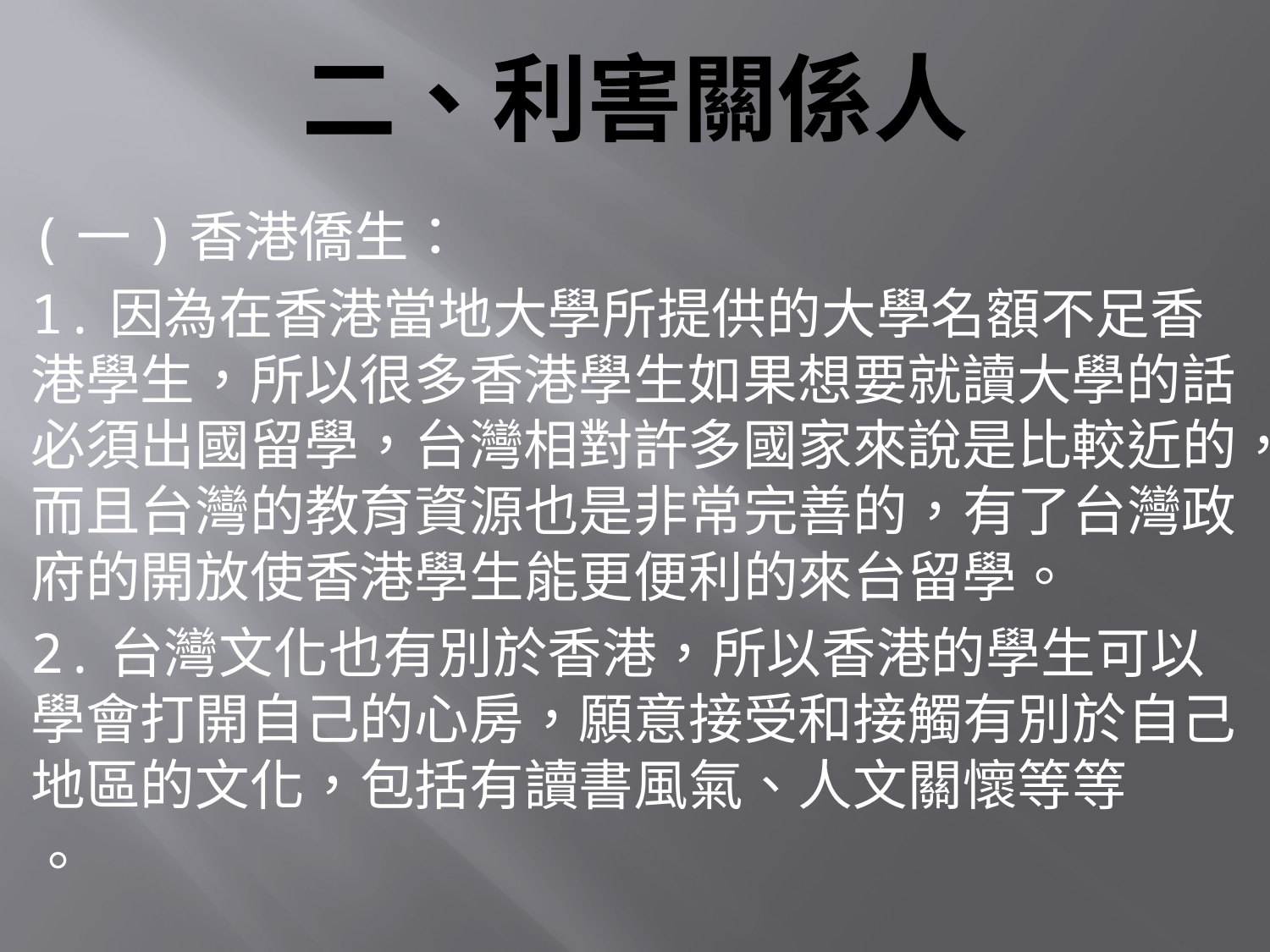

# 二、利害關係人
(一)香港僑生：
1.因為在香港當地大學所提供的大學名額不足香港學生，所以很多香港學生如果想要就讀大學的話必須出國留學，台灣相對許多國家來說是比較近的，而且台灣的教育資源也是非常完善的，有了台灣政府的開放使香港學生能更便利的來台留學。
2.台灣文化也有別於香港，所以香港的學生可以學會打開自己的心房，願意接受和接觸有別於自己地區的文化，包括有讀書風氣、人文關懷等等
。